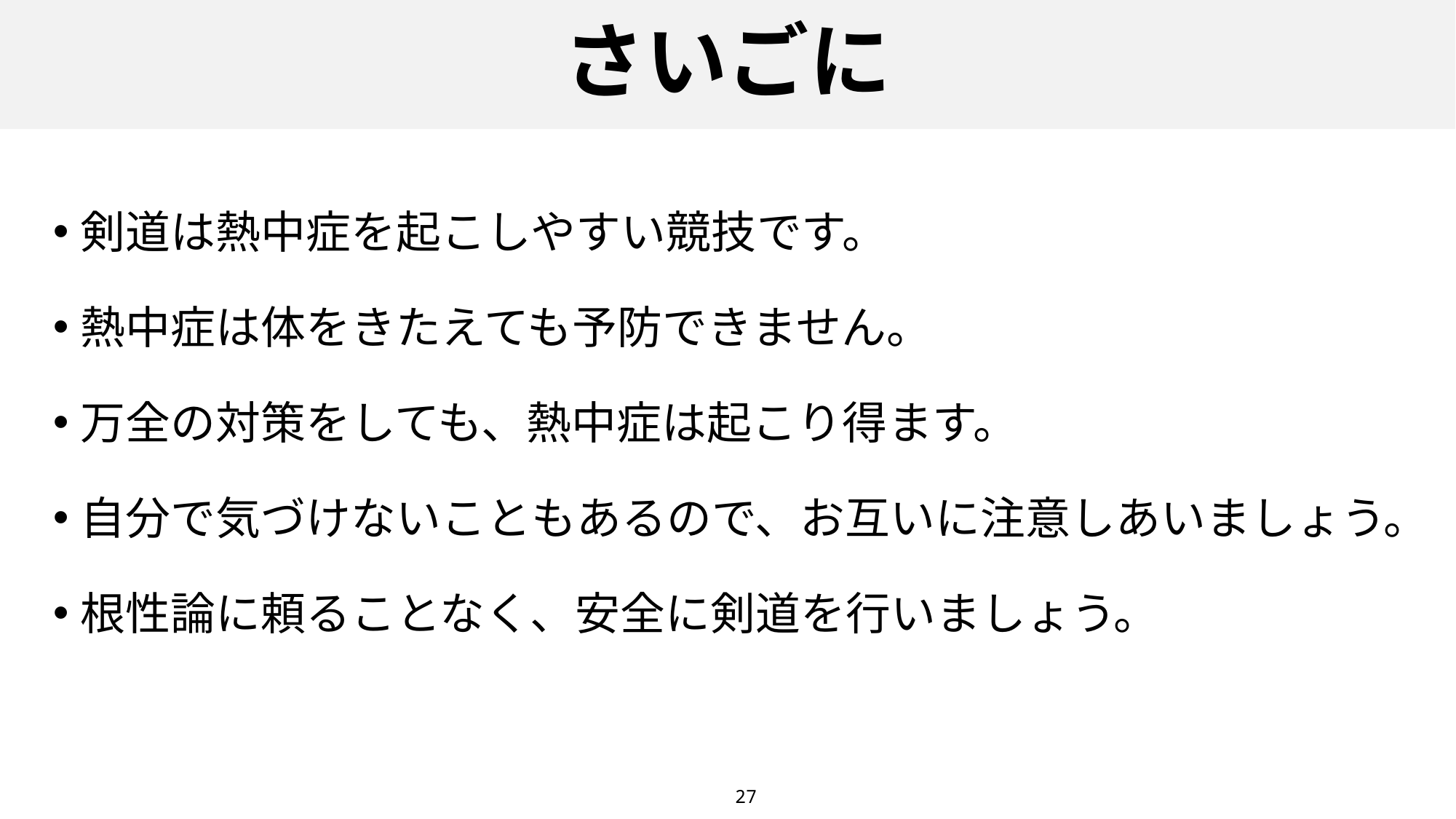

# さいごに
剣道は熱中症を起こしやすい競技です。
熱中症は体をきたえても予防できません。
万全の対策をしても、熱中症は起こり得ます。
自分で気づけないこともあるので、お互いに注意しあいましょう。
根性論に頼ることなく、安全に剣道を行いましょう。
27